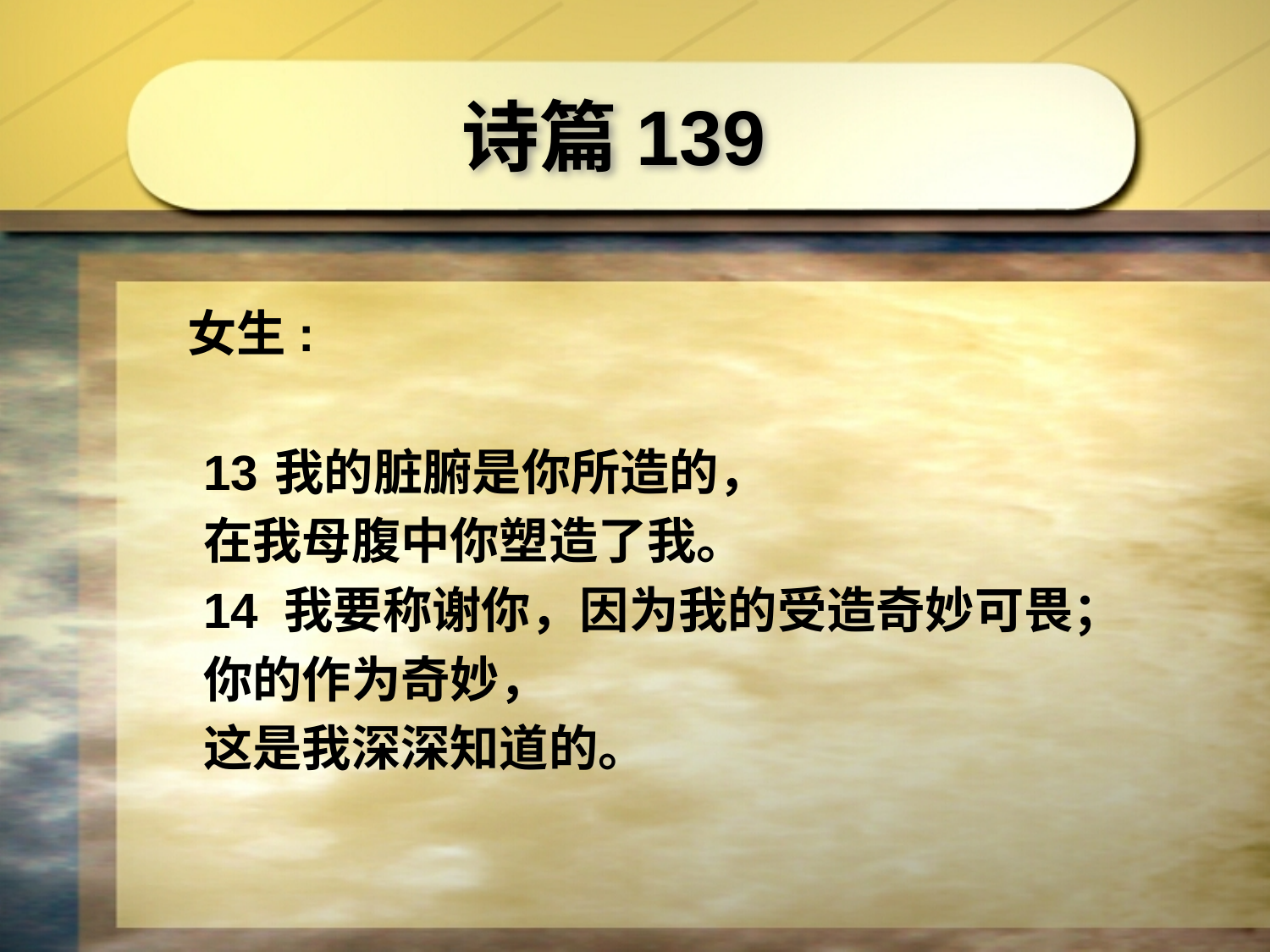

诗篇139
女生:

13	我的脏腑是你所造的，
在我母腹中你塑造了我。
14 我要称谢你，因为我的受造奇妙可畏；
你的作为奇妙，
这是我深深知道的。